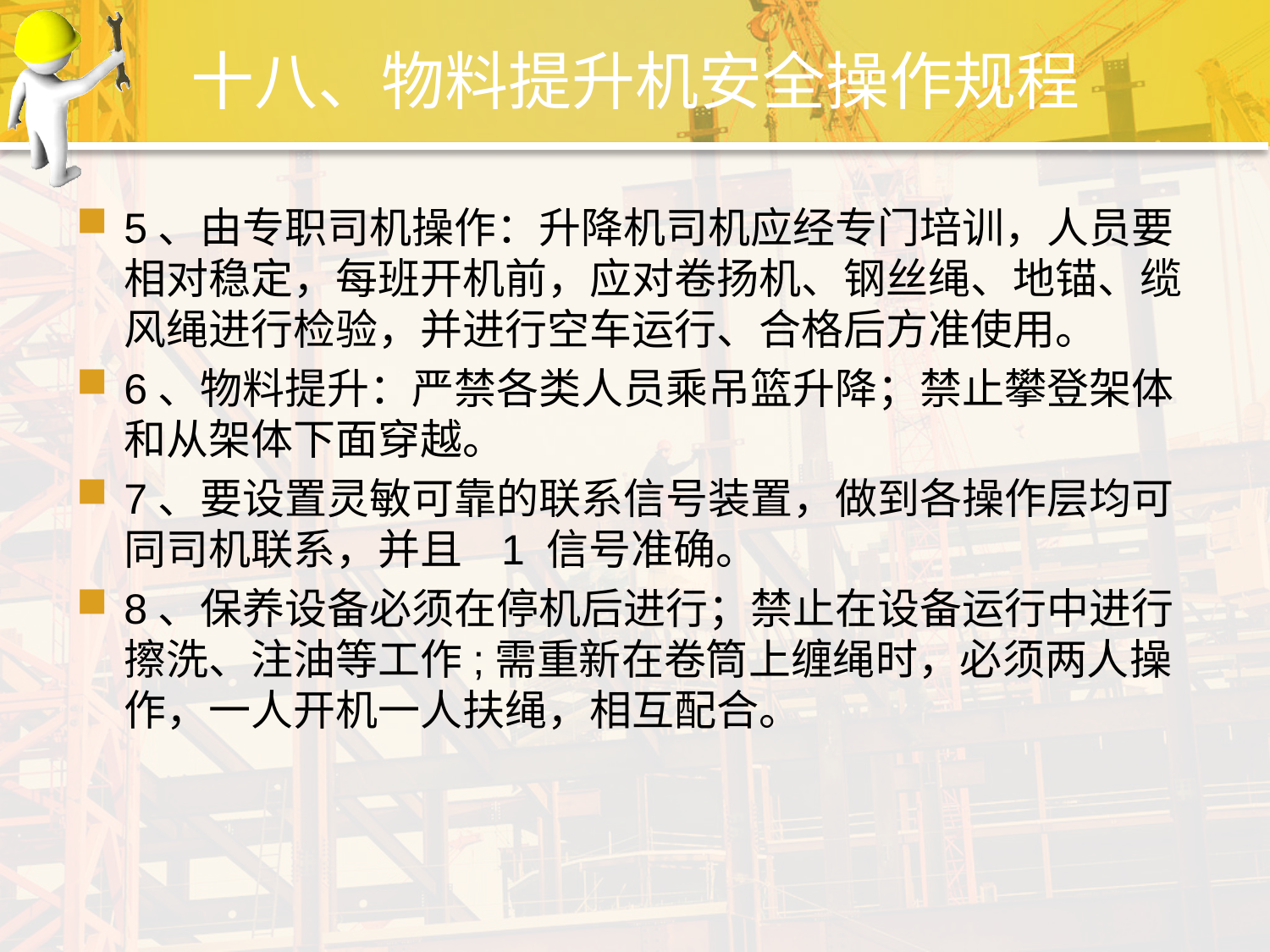

# 十八、物料提升机安全操作规程
5、由专职司机操作：升降机司机应经专门培训，人员要相对稳定，每班开机前，应对卷扬机、钢丝绳、地锚、缆风绳进行检验，并进行空车运行、合格后方准使用。
6、物料提升：严禁各类人员乘吊篮升降；禁止攀登架体和从架体下面穿越。
7、要设置灵敏可靠的联系信号装置，做到各操作层均可同司机联系，并且   1 信号准确。
8、保养设备必须在停机后进行；禁止在设备运行中进行擦洗、注油等工作;需重新在卷筒上缠绳时，必须两人操作，一人开机一人扶绳，相互配合。